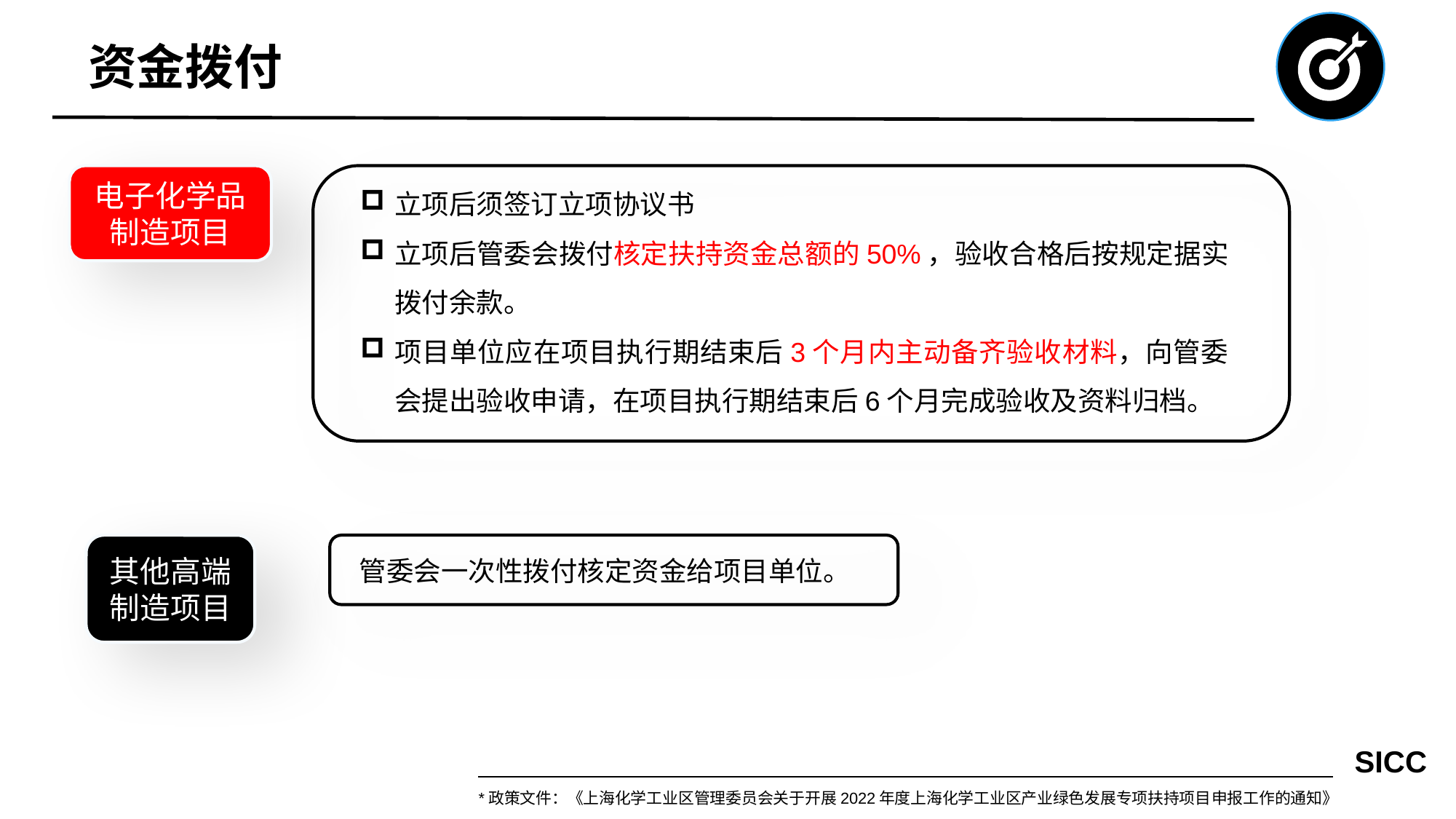

资金拨付
电子化学品制造项目

立项后须签订立项协议书
立项后管委会拨付核定扶持资金总额的50%，验收合格后按规定据实拨付余款。
项目单位应在项目执行期结束后3个月内主动备齐验收材料，向管委会提出验收申请，在项目执行期结束后6个月完成验收及资料归档。

管委会一次性拨付核定资金给项目单位。

其他高端制造项目
*政策文件：《上海化学工业区管理委员会关于开展2022年度上海化学工业区产业绿色发展专项扶持项目申报工作的通知》